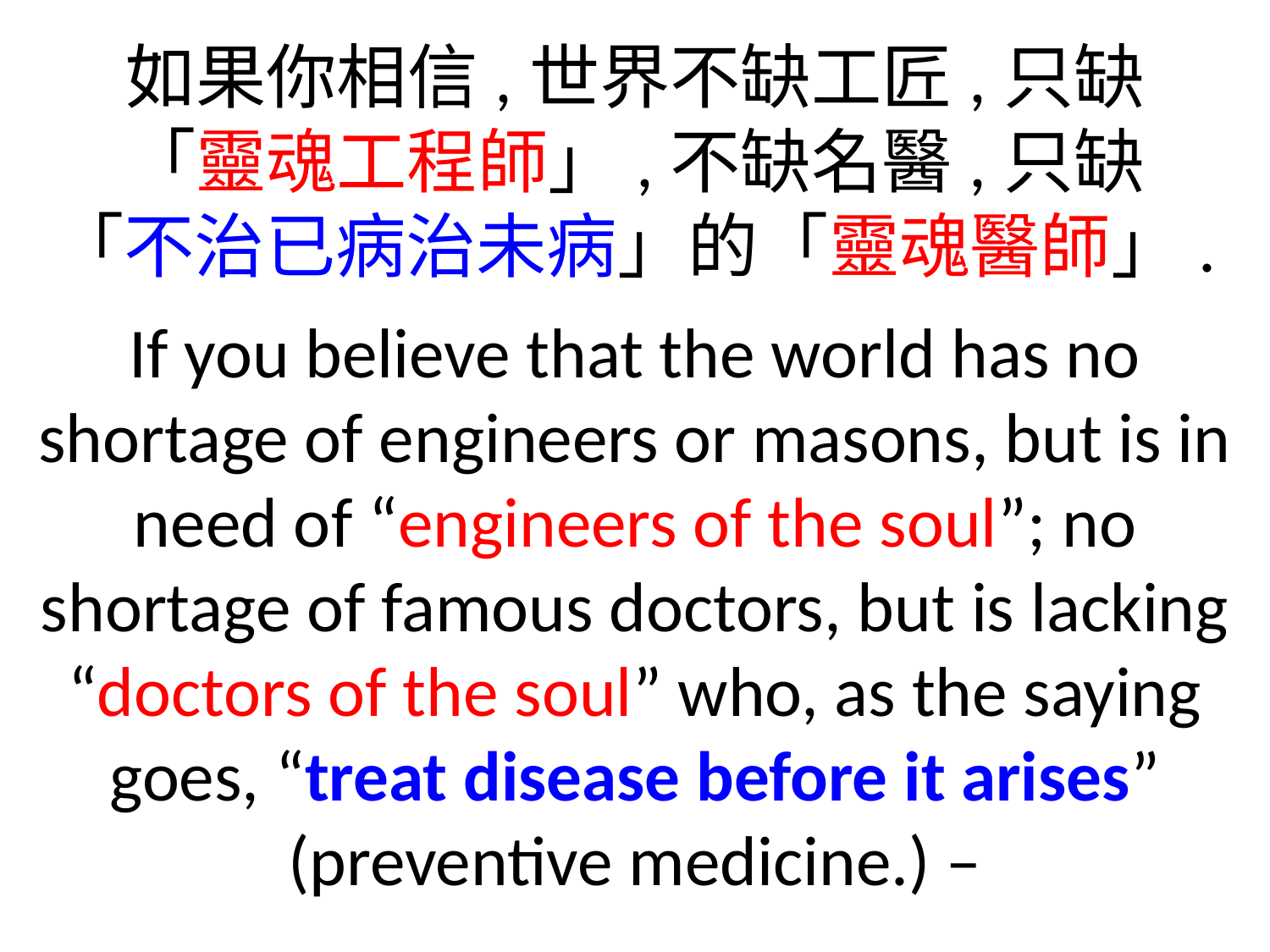

如果你相信,世界不缺工匠,只缺
「靈魂工程師」,不缺名醫,只缺
「不治已病治未病」的「靈魂醫師」.
If you believe that the world has no shortage of engineers or masons, but is in need of “engineers of the soul”; no shortage of famous doctors, but is lacking “doctors of the soul” who, as the saying goes, “treat disease before it arises” (preventive medicine.) –